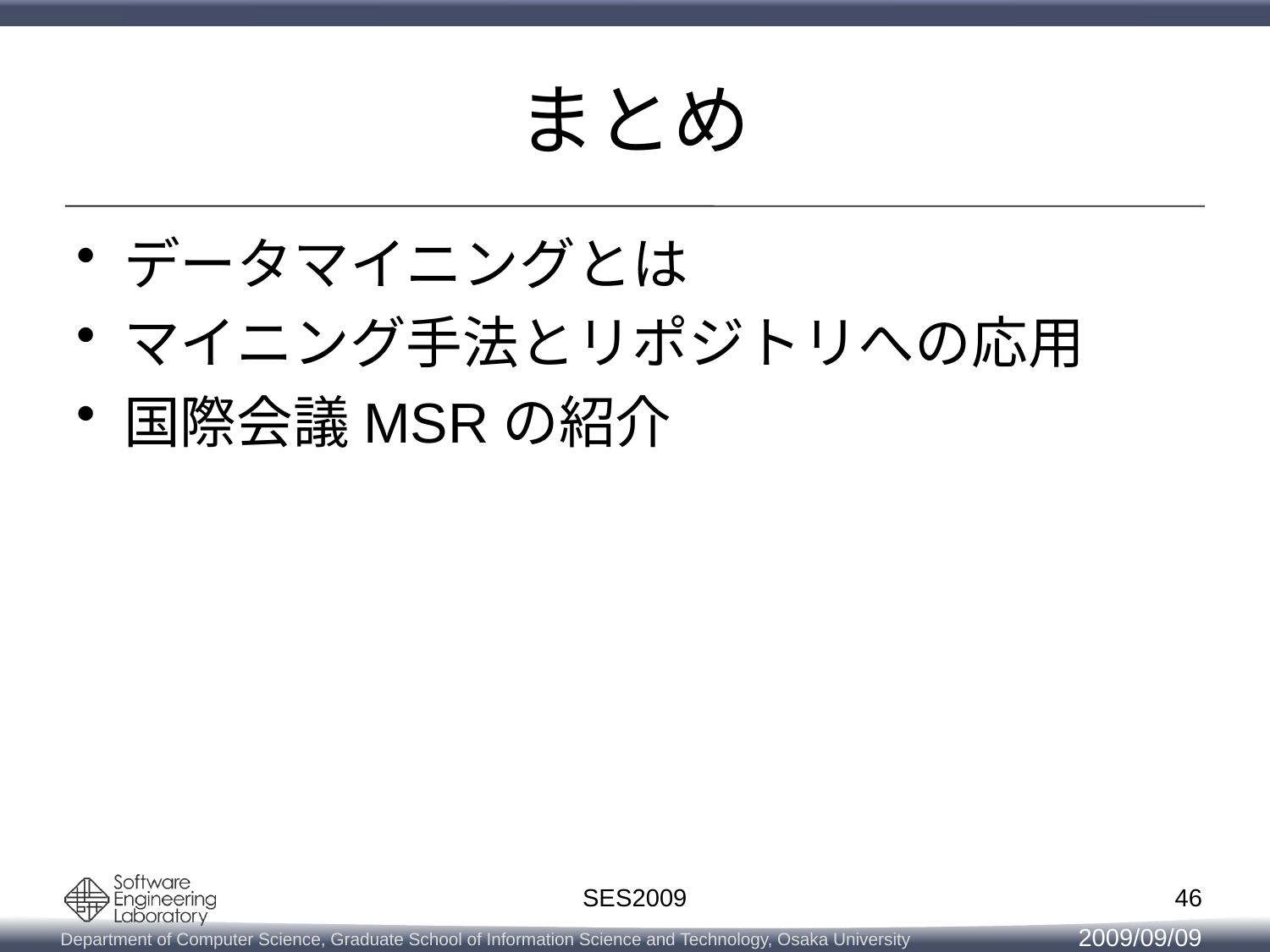

# まとめ
データマイニングとは
マイニング手法とリポジトリへの応用
国際会議MSRの紹介

46
SES2009
2009/09/09